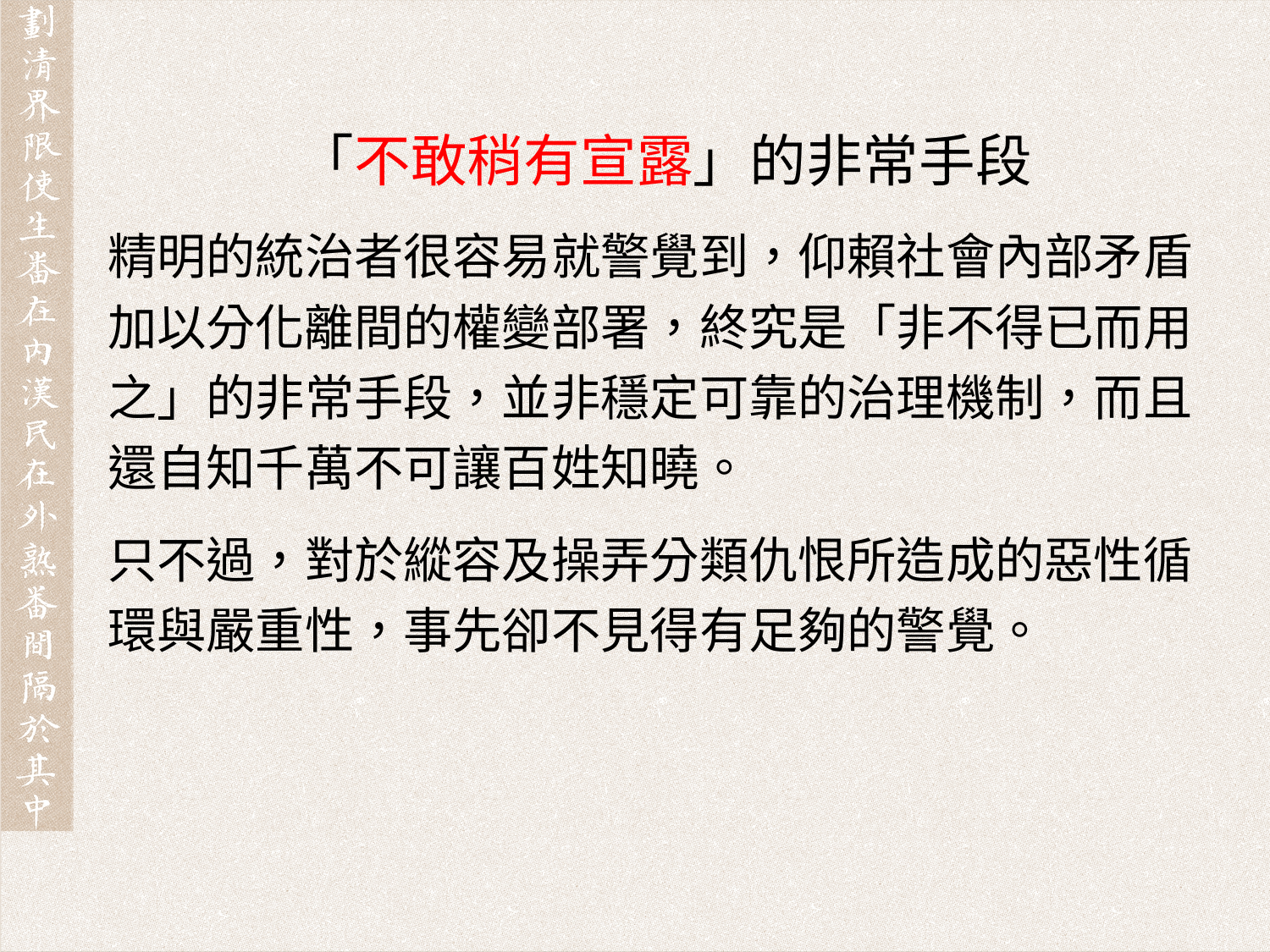

「不敢稍有宣露」的非常手段
精明的統治者很容易就警覺到，仰賴社會內部矛盾加以分化離間的權變部署，終究是「非不得已而用之」的非常手段，並非穩定可靠的治理機制，而且還自知千萬不可讓百姓知曉。
只不過，對於縱容及操弄分類仇恨所造成的惡性循環與嚴重性，事先卻不見得有足夠的警覺。